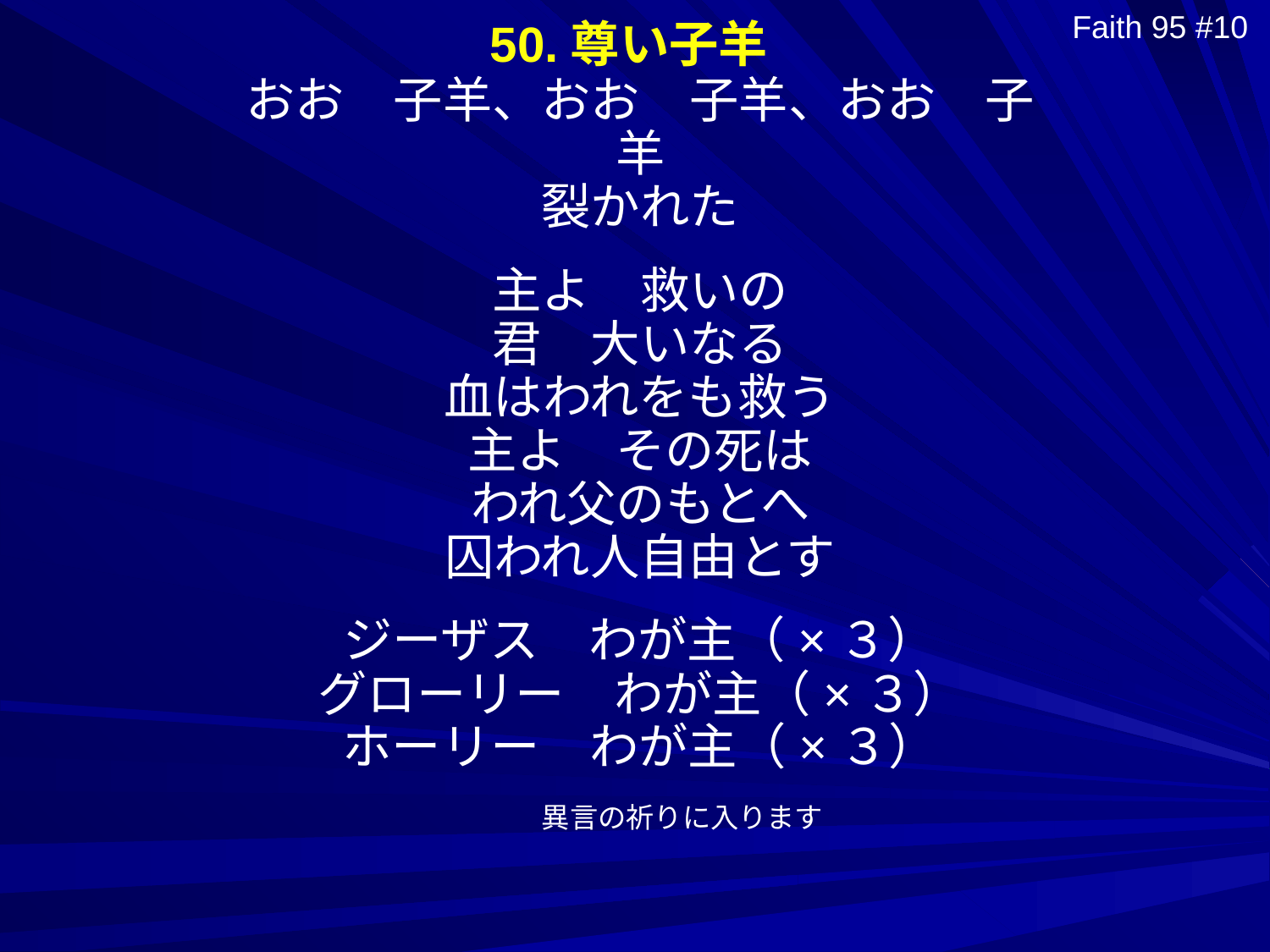

50.尊い子羊
Faith 95 #10
おお　子羊、おお　子羊、おお　子羊
裂かれた

主よ　救いの
君　大いなる
血はわれをも救う
主よ　その死は
われ父のもとへ
囚われ人自由とす

ジーザス　わが主（×３）
グローリー　わが主（×３）
ホーリー　わが主（×３）
異言の祈りに入ります